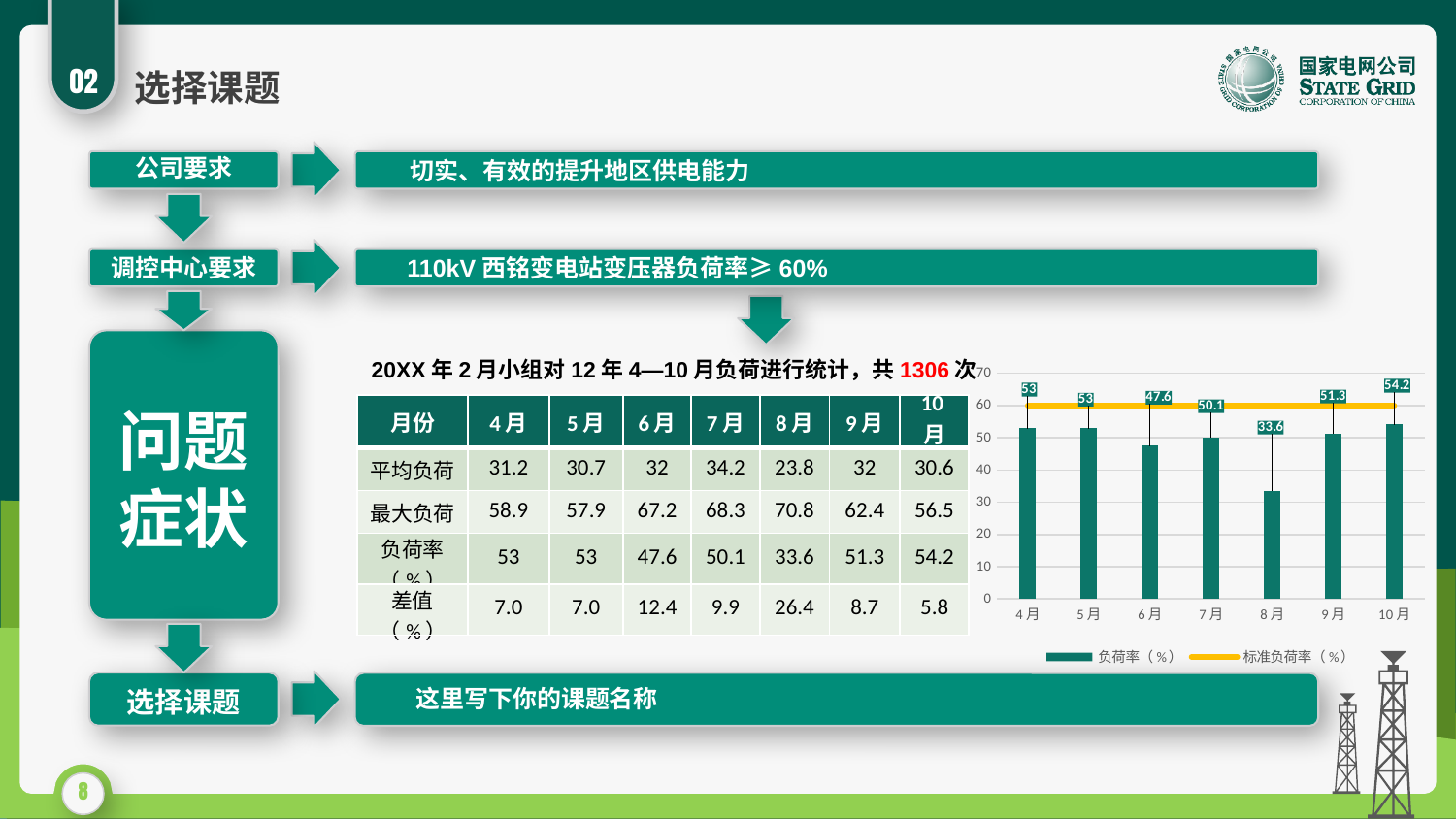

02
选择课题

公司要求

切实、有效的提升地区供电能力

110kV西铭变电站变压器负荷率≥60%

调控中心要求

问题
症状
20XX年2月小组对12年4—10月负荷进行统计，共1306次

### Chart

| Category | 负荷率（%） | 标准负荷率（%） |
|---|---|---|
| 4月 | 53.0 | 60.0 |
| 5月 | 53.0 | 60.0 |
| 6月 | 47.6 | 60.0 |
| 7月 | 50.1 | 60.0 |
| 8月 | 33.6 | 60.0 |
| 9月 | 51.3 | 60.0 |
| 10月 | 54.2 | 60.0 |
| 月份 | 4月 | 5月 | 6月 | 7月 | 8月 | 9月 | 10月 |
| --- | --- | --- | --- | --- | --- | --- | --- |
| 平均负荷 | 31.2 | 30.7 | 32 | 34.2 | 23.8 | 32 | 30.6 |
| 最大负荷 | 58.9 | 57.9 | 67.2 | 68.3 | 70.8 | 62.4 | 56.5 |
| 负荷率（%） | 53 | 53 | 47.6 | 50.1 | 33.6 | 51.3 | 54.2 |
| 差值（%） | 7.0 | 7.0 | 12.4 | 9.9 | 26.4 | 8.7 | 5.8 |

选择课题

这里写下你的课题名称
8